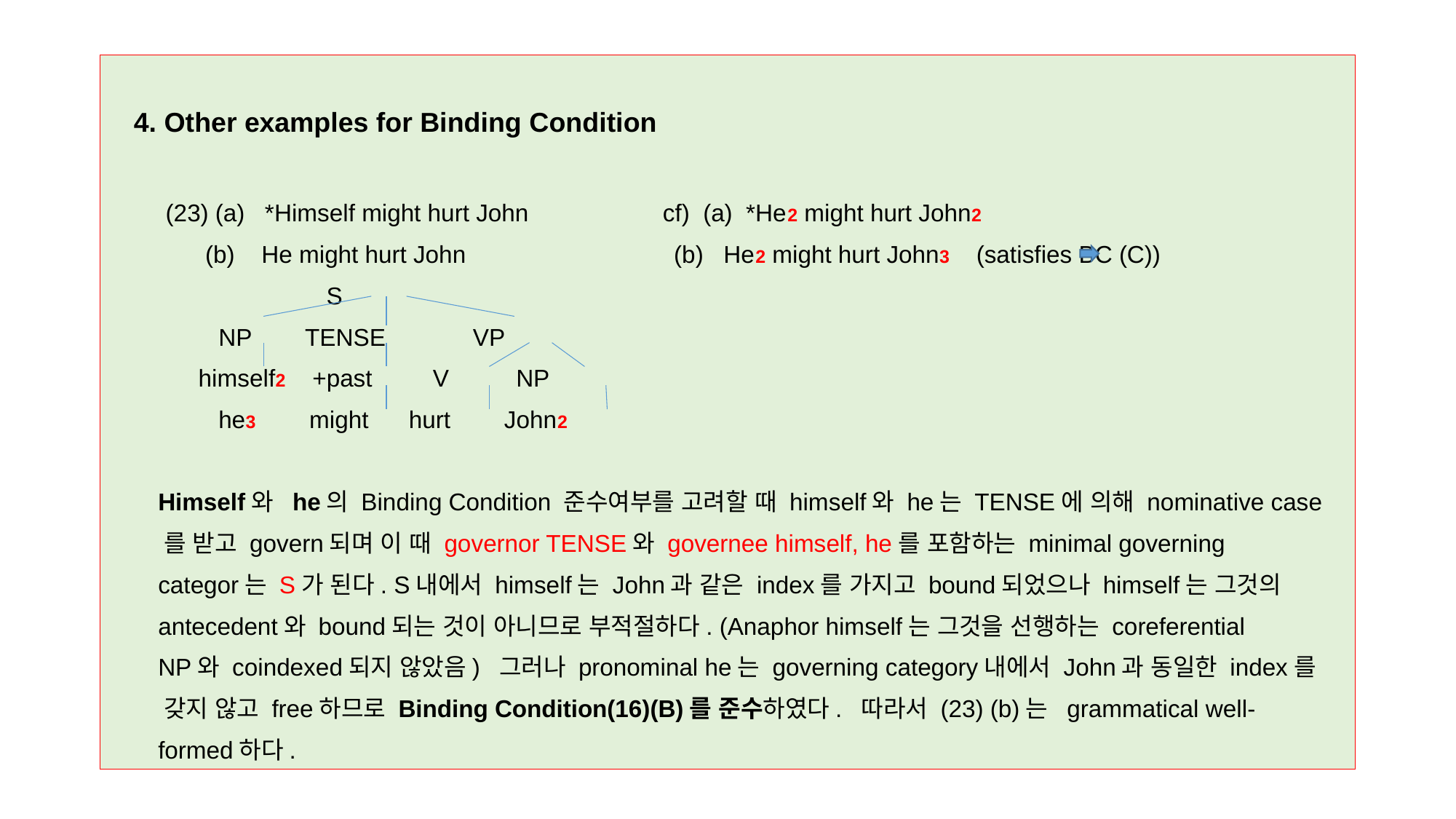

4. Other examples for Binding Condition

        (23) (a)   *Himself might hurt John                    cf)  (a)  *He2 might hurt John2
              (b)    He might hurt John                               (b)   He2 might hurt John3    (satisfies BC (C))
                                S
                NP        TENSE             VP
             himself2    +past         V          NP
                he3        might      hurt        John2

       Himself와  he의 Binding Condition 준수여부를 고려할 때 himself와 he는 TENSE에 의해 nominative case
       를 받고 govern되며 이 때 governor TENSE와 governee himself, he를 포함하는 minimal governing
       categor는 S가 된다. S내에서 himself는 John과 같은 index를 가지고 bound되었으나 himself는 그것의
       antecedent와 bound되는 것이 아니므로 부적절하다. (Anaphor himself는 그것을 선행하는 coreferential
       NP와 coindexed되지 않았음)  그러나 pronominal he는 governing category내에서 John과 동일한 index를
       갖지 않고 free하므로 Binding Condition(16)(B)를 준수하였다.  따라서 (23) (b)는  grammatical well-
       formed하다.